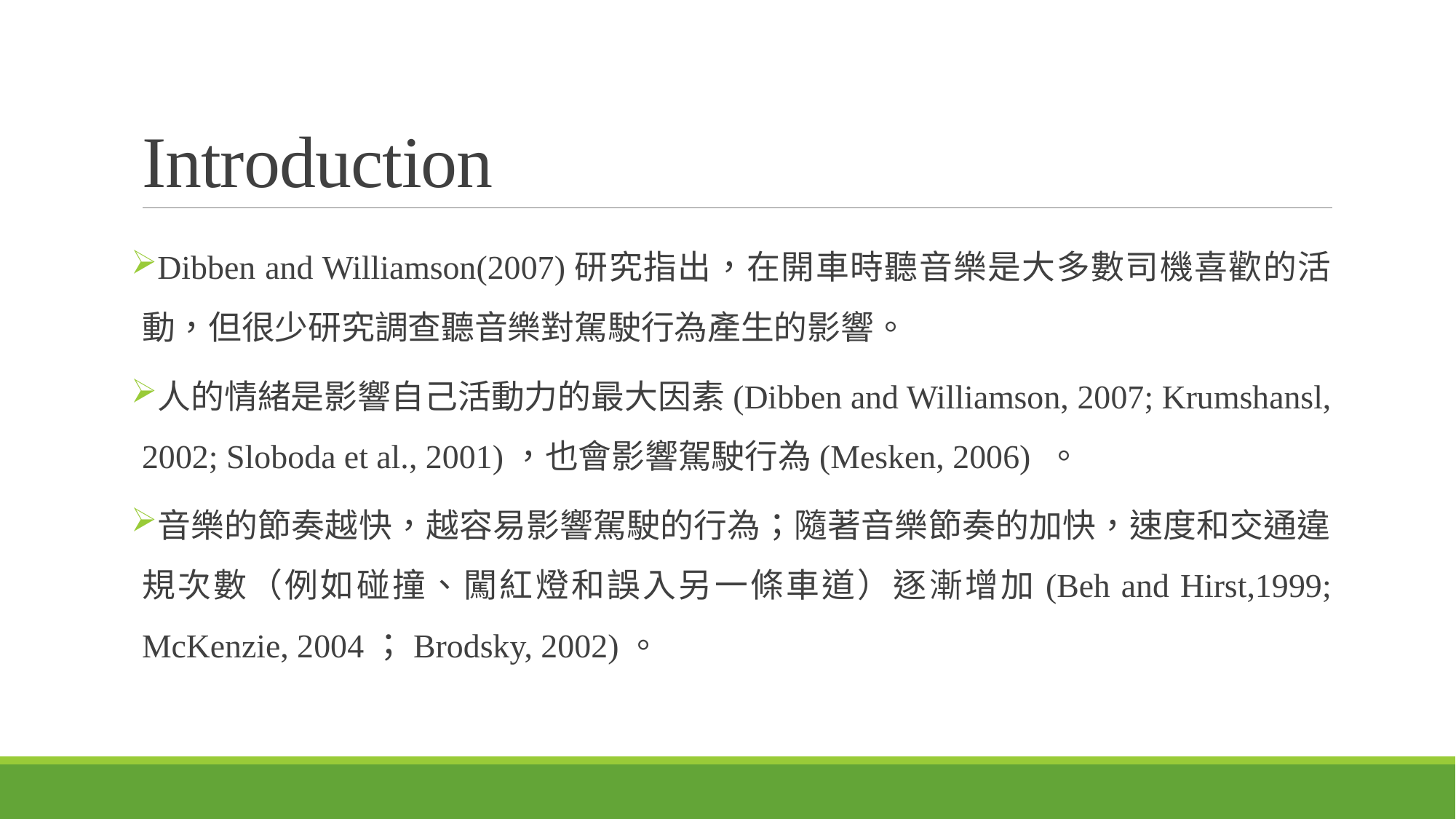

# Introduction
Dibben and Williamson(2007)研究指出，在開車時聽音樂是大多數司機喜歡的活動，但很少研究調查聽音樂對駕駛行為產生的影響。
人的情緒是影響自己活動力的最大因素(Dibben and Williamson, 2007; Krumshansl, 2002; Sloboda et al., 2001)，也會影響駕駛行為(Mesken, 2006) 。
音樂的節奏越快，越容易影響駕駛的行為；隨著音樂節奏的加快，速度和交通違規次數（例如碰撞、闖紅燈和誤入另一條車道）逐漸增加(Beh and Hirst,1999; McKenzie, 2004；Brodsky, 2002)。